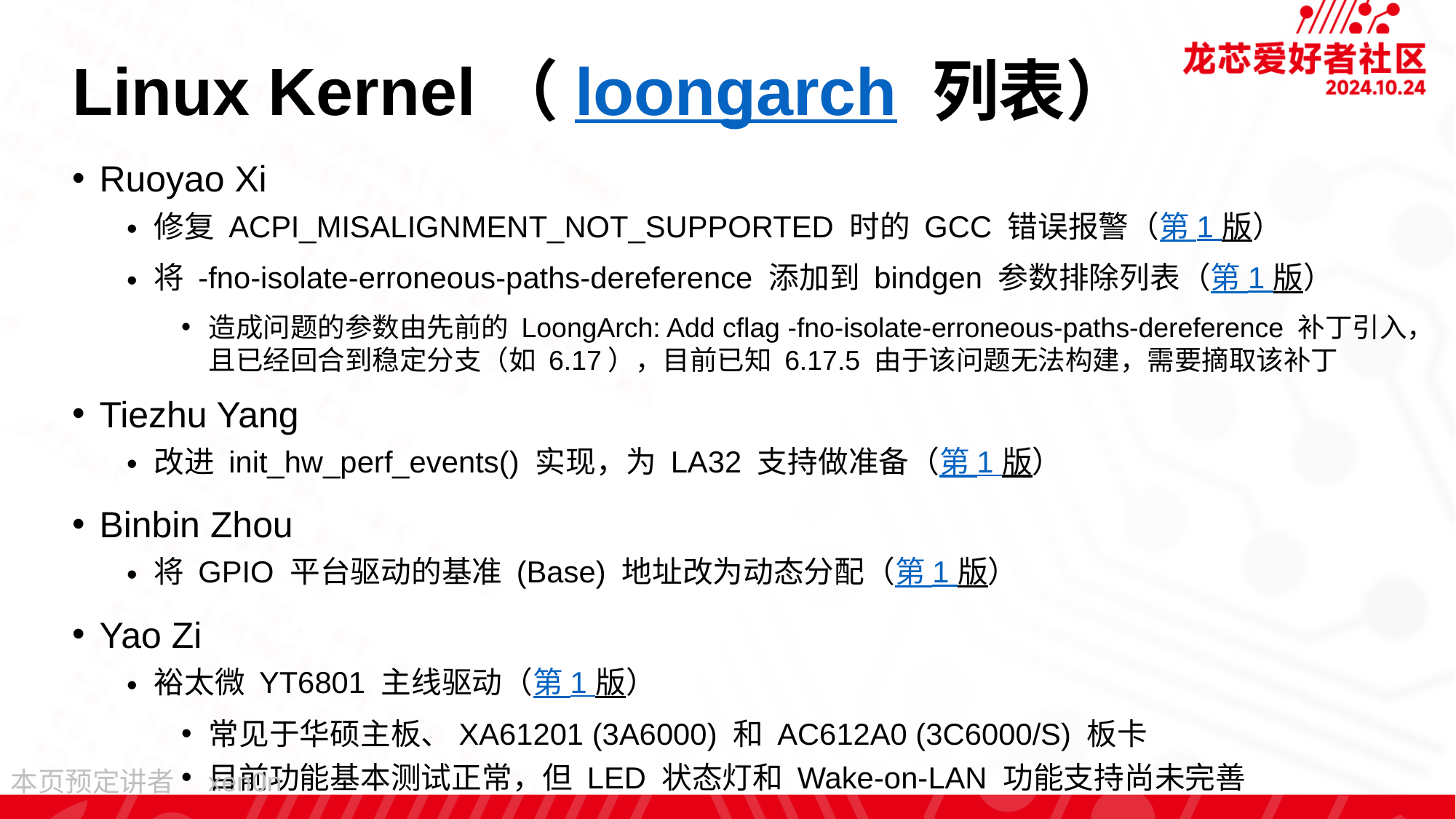

# Linux Kernel（loongarch 列表）
Ruoyao Xi
修复 ACPI_MISALIGNMENT_NOT_SUPPORTED 时的 GCC 错误报警（第 1 版）
将 -fno-isolate-erroneous-paths-dereference 添加到 bindgen 参数排除列表（第 1 版）
造成问题的参数由先前的 LoongArch: Add cflag -fno-isolate-erroneous-paths-dereference 补丁引入，且已经回合到稳定分支（如 6.17），目前已知 6.17.5 由于该问题无法构建，需要摘取该补丁
Tiezhu Yang
改进 init_hw_perf_events() 实现，为 LA32 支持做准备（第 1 版）
Binbin Zhou
将 GPIO 平台驱动的基准 (Base) 地址改为动态分配（第 1 版）
Yao Zi
裕太微 YT6801 主线驱动（第 1 版）
常见于华硕主板、XA61201 (3A6000) 和 AC612A0 (3C6000/S) 板卡
目前功能基本测试正常，但 LED 状态灯和 Wake-on-LAN 功能支持尚未完善
xen0n